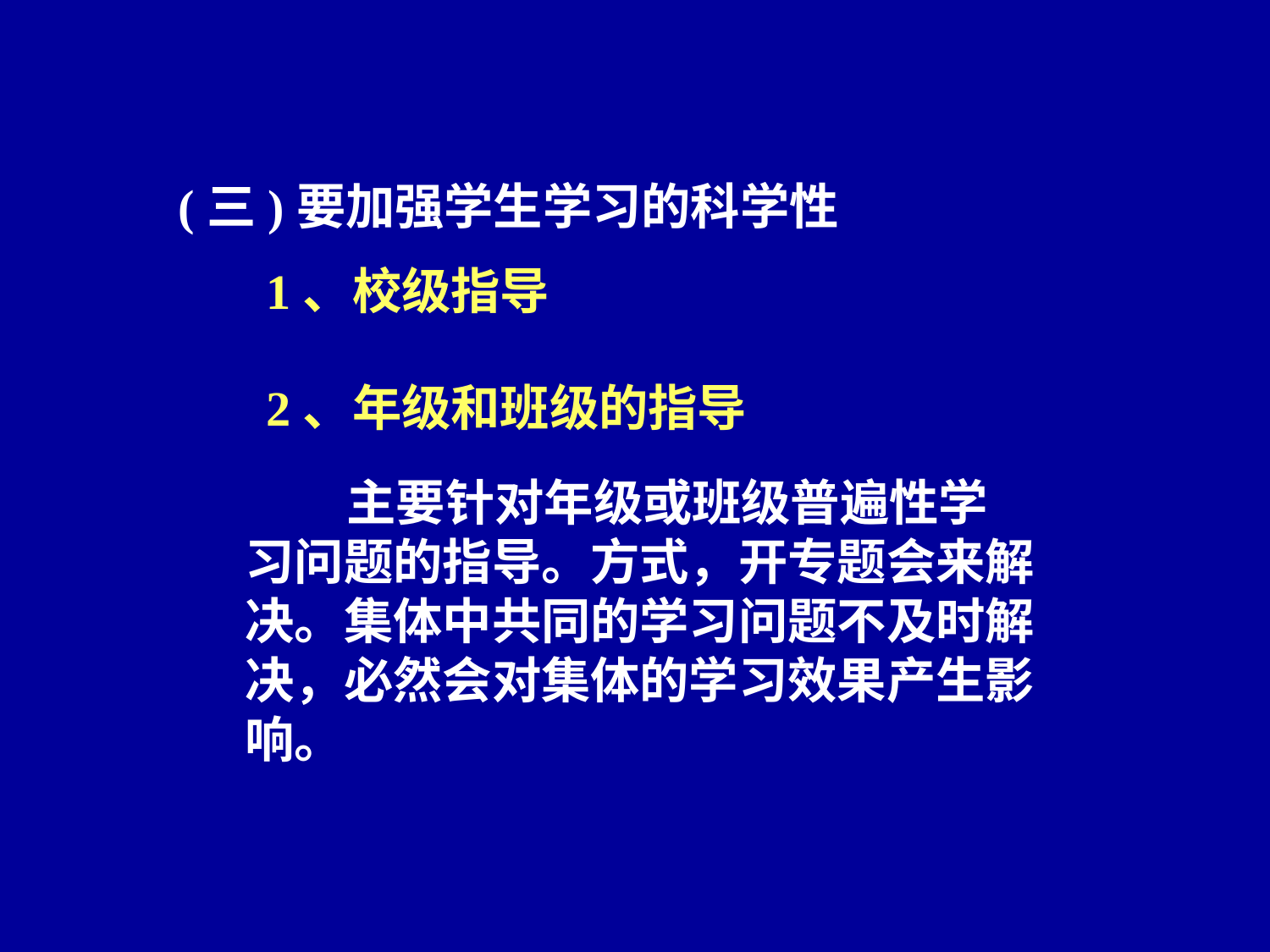

(三)要加强学生学习的科学性
1、校级指导
2、年级和班级的指导
        主要针对年级或班级普遍性学习问题的指导。方式，开专题会来解决。集体中共同的学习问题不及时解决，必然会对集体的学习效果产生影响。